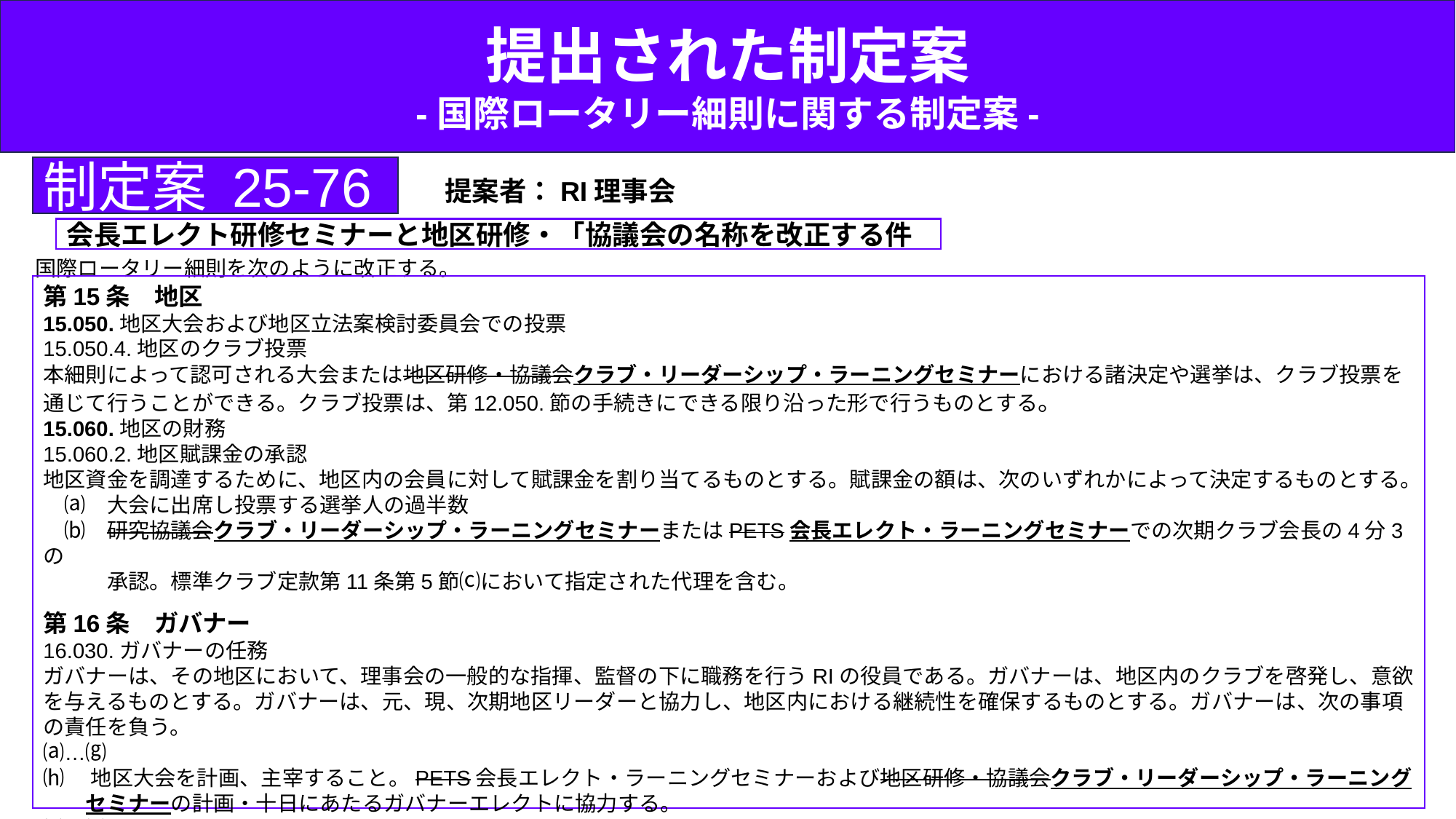

提出された制定案
-国際ロータリー細則に関する制定案-
制定案 25-76
提案者：RI理事会
会長エレクト研修セミナーと地区研修・「協議会の名称を改正する件
国際ロータリー細則を次のように改正する。
第15条　地区
15.050.地区大会および地区立法案検討委員会での投票
15.050.4.地区のクラブ投票
本細則によって認可される大会または地区研修・協議会クラブ・リーダーシップ・ラーニングセミナーにおける諸決定や選挙は、クラブ投票を通じて行うことができる。クラブ投票は、第12.050.節の手続きにできる限り沿った形で行うものとする。
15.060.地区の財務
15.060.2.地区賦課金の承認
地区資金を調達するために、地区内の会員に対して賦課金を割り当てるものとする。賦課金の額は、次のいずれかによって決定するものとする。
　⒜　大会に出席し投票する選挙人の過半数
　⒝　研究協議会クラブ・リーダーシップ・ラーニングセミナーまたはPETS会長エレクト・ラーニングセミナーでの次期クラブ会長の4分3の
　　　承認。標準クラブ定款第11条第5節⒞において指定された代理を含む。

第16条　ガバナー
16.030.ガバナーの任務
ガバナーは、その地区において、理事会の一般的な指揮、監督の下に職務を行うRIの役員である。ガバナーは、地区内のクラブを啓発し、意欲を与えるものとする。ガバナーは、元、現、次期地区リーダーと協力し、地区内における継続性を確保するものとする。ガバナーは、次の事項の責任を負う。
⒜…⒢
⒣　地区大会を計画、主宰すること。PETS会長エレクト・ラーニングセミナーおよび地区研修・協議会クラブ・リーダーシップ・ラーニング
　　セミナーの計画・十日にあたるガバナーエレクトに協力する。
⒤…⒫